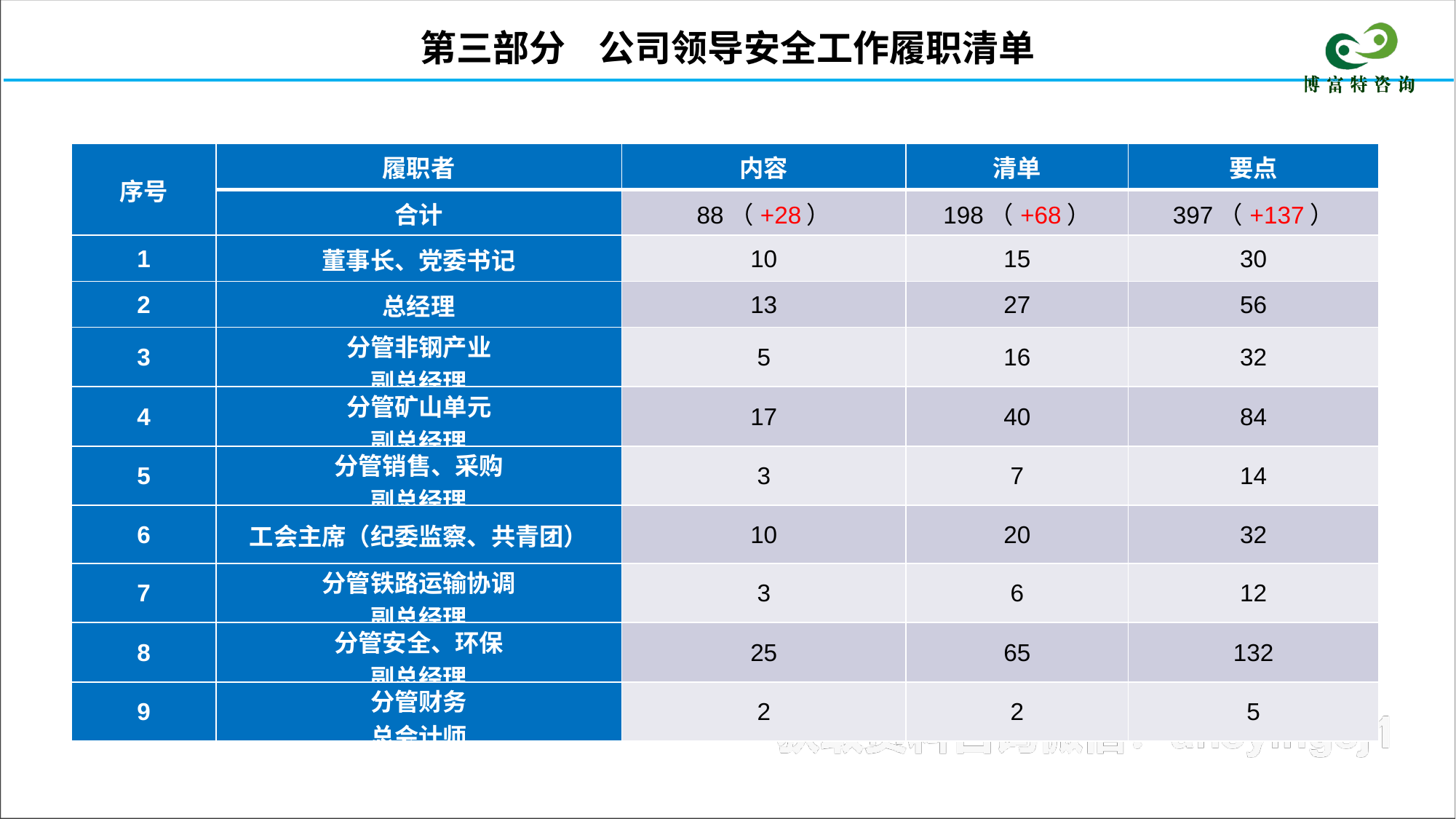

第三部分    公司领导安全工作履职清单
12
| 序号 | 履职者 | 内容 | 清单 | 要点 |
| --- | --- | --- | --- | --- |
|  | 合计 | 88（+28） | 198（+68） | 397（+137） |
| 1 | 董事长、党委书记 | 10 | 15 | 30 |
| 2 | 总经理 | 13 | 27 | 56 |
| 3 | 分管非钢产业 副总经理 | 5 | 16 | 32 |
| 4 | 分管矿山单元 副总经理 | 17 | 40 | 84 |
| 5 | 分管销售、采购 副总经理 | 3 | 7 | 14 |
| 6 | 工会主席（纪委监察、共青团） | 10 | 20 | 32 |
| 7 | 分管铁路运输协调 副总经理 | 3 | 6 | 12 |
| 8 | 分管安全、环保 副总经理 | 25 | 65 | 132 |
| 9 | 分管财务 总会计师 | 2 | 2 | 5 |